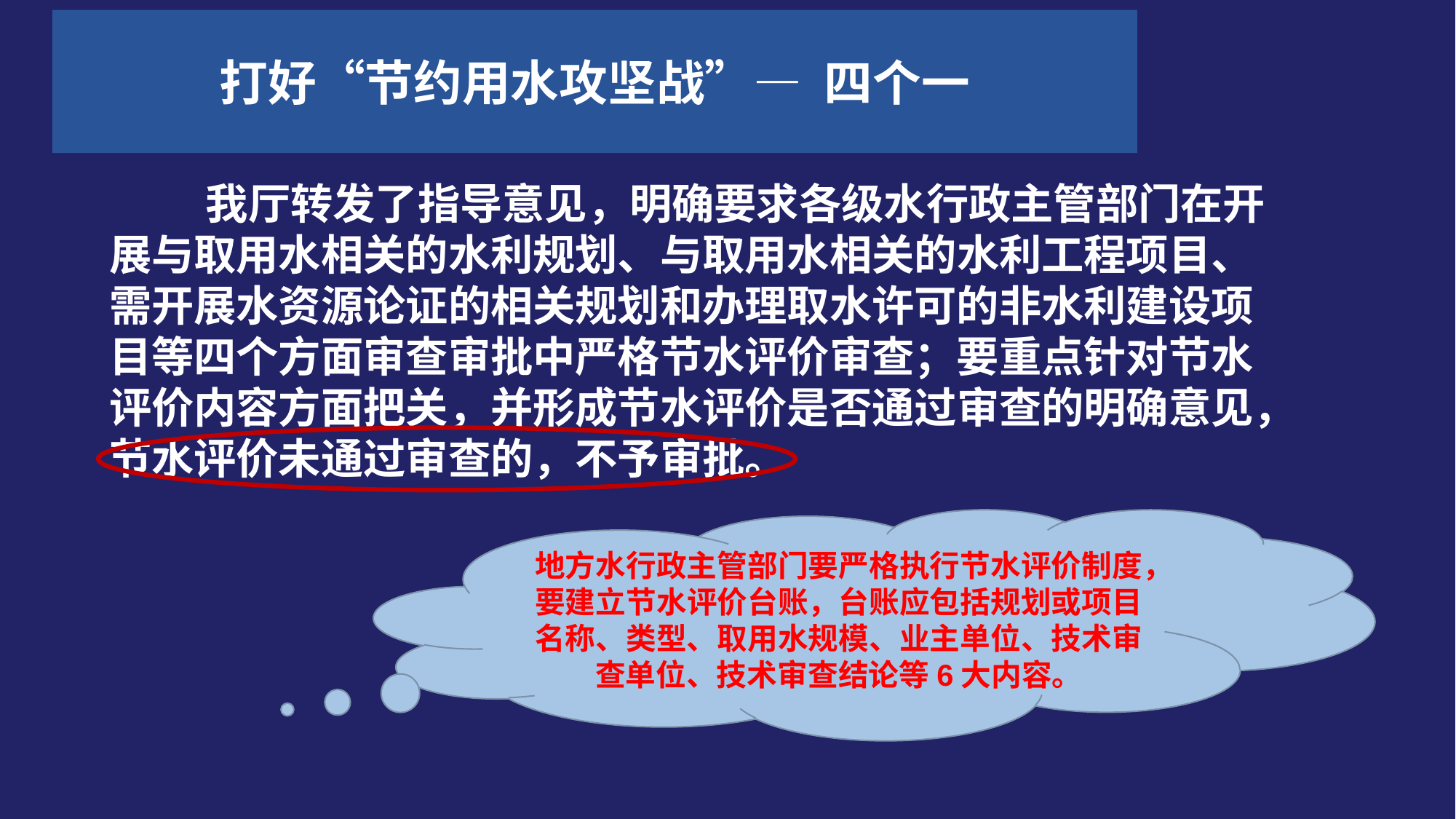

打好“节约用水攻坚战”—  四个一
    我厅转发了指导意见，明确要求各级水行政主管部门在开展与取用水相关的水利规划、与取用水相关的水利工程项目、需开展水资源论证的相关规划和办理取水许可的非水利建设项目等四个方面审查审批中严格节水评价审查；要重点针对节水评价内容方面把关，并形成节水评价是否通过审查的明确意见，节水评价未通过审查的，不予审批。

地方水行政主管部门要严格执行节水评价制度，要建立节水评价台账，台账应包括规划或项目名称、类型、取用水规模、业主单位、技术审查单位、技术审查结论等6大内容。